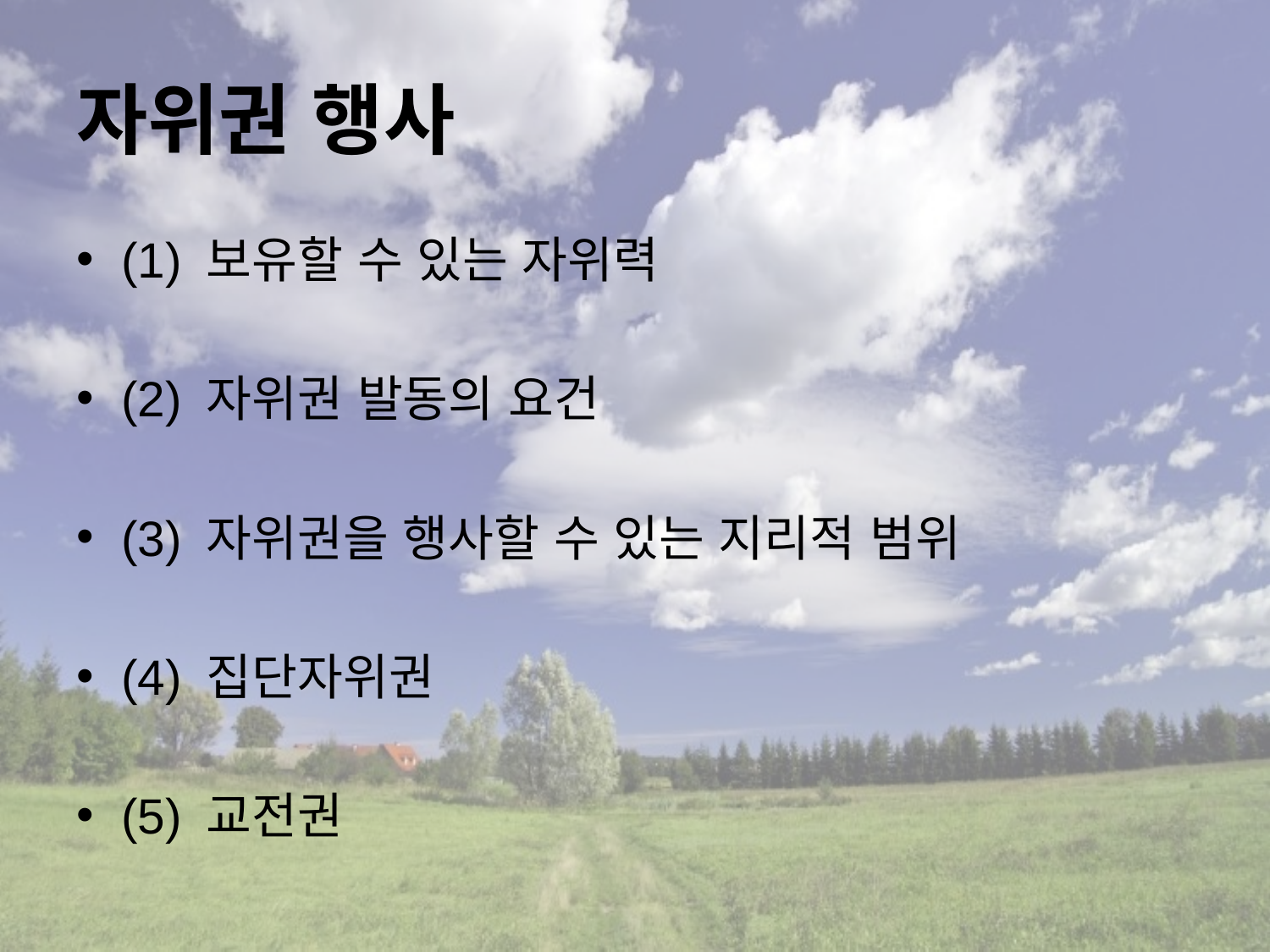

# 자위권 행사
(1) 보유할 수 있는 자위력

(2) 자위권 발동의 요건

(3) 자위권을 행사할 수 있는 지리적 범위

(4) 집단자위권

(5) 교전권